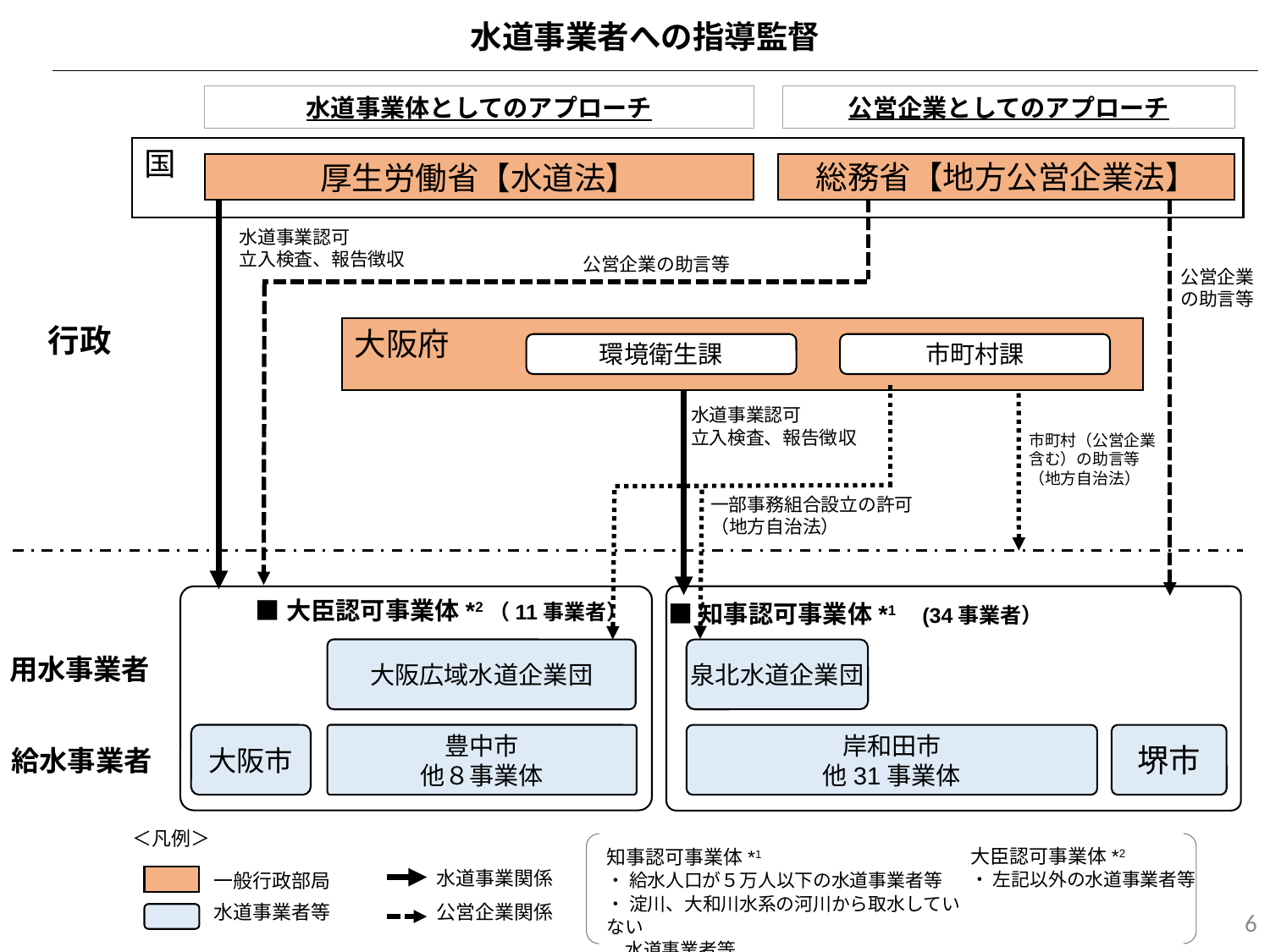

水道事業者への指導監督
公営企業としてのアプローチ
水道事業体としてのアプローチ
国

厚生労働省【水道法】
総務省【地方公営企業法】
水道事業認可
立入検査、報告徴収
公営企業の助言等
公営企業
の助言等
行政
大阪府

環境衛生課
市町村課
水道事業認可
立入検査、報告徴収
市町村（公営企業含む）の助言等（地方自治法）
一部事務組合設立の許可
（地方自治法）

■大臣認可事業体*2（11事業者）
■知事認可事業体*1　(34事業者）
大阪広域水道企業団
泉北水道企業団
用水事業者
大阪市
豊中市
他８事業体
岸和田市
他31事業体
堺市
給水事業者
＜凡例＞

大臣認可事業体*2
・ 左記以外の水道事業者等
知事認可事業体*1
・ 給水人口が５万人以下の水道事業者等
・ 淀川、大和川水系の河川から取水していない
　水道事業者等
水道事業関係

公営企業関係
一般行政部局

水道事業者等

6